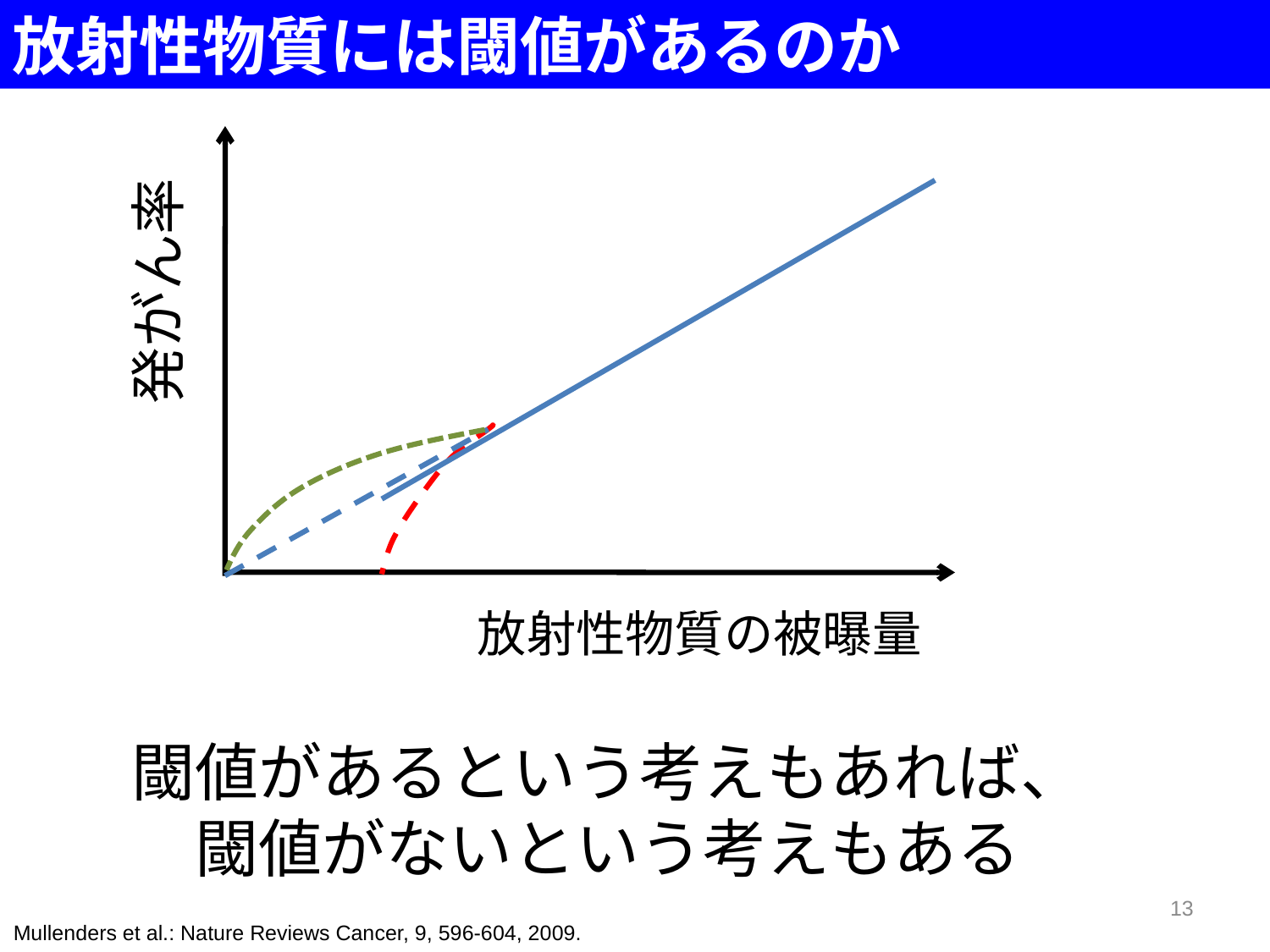

放射性物質には閾値があるのか
発がん率

放射性物質の被曝量
閾値があるという考えもあれば、
閾値がないという考えもある
13
Mullenders et al.: Nature Reviews Cancer, 9, 596-604, 2009.